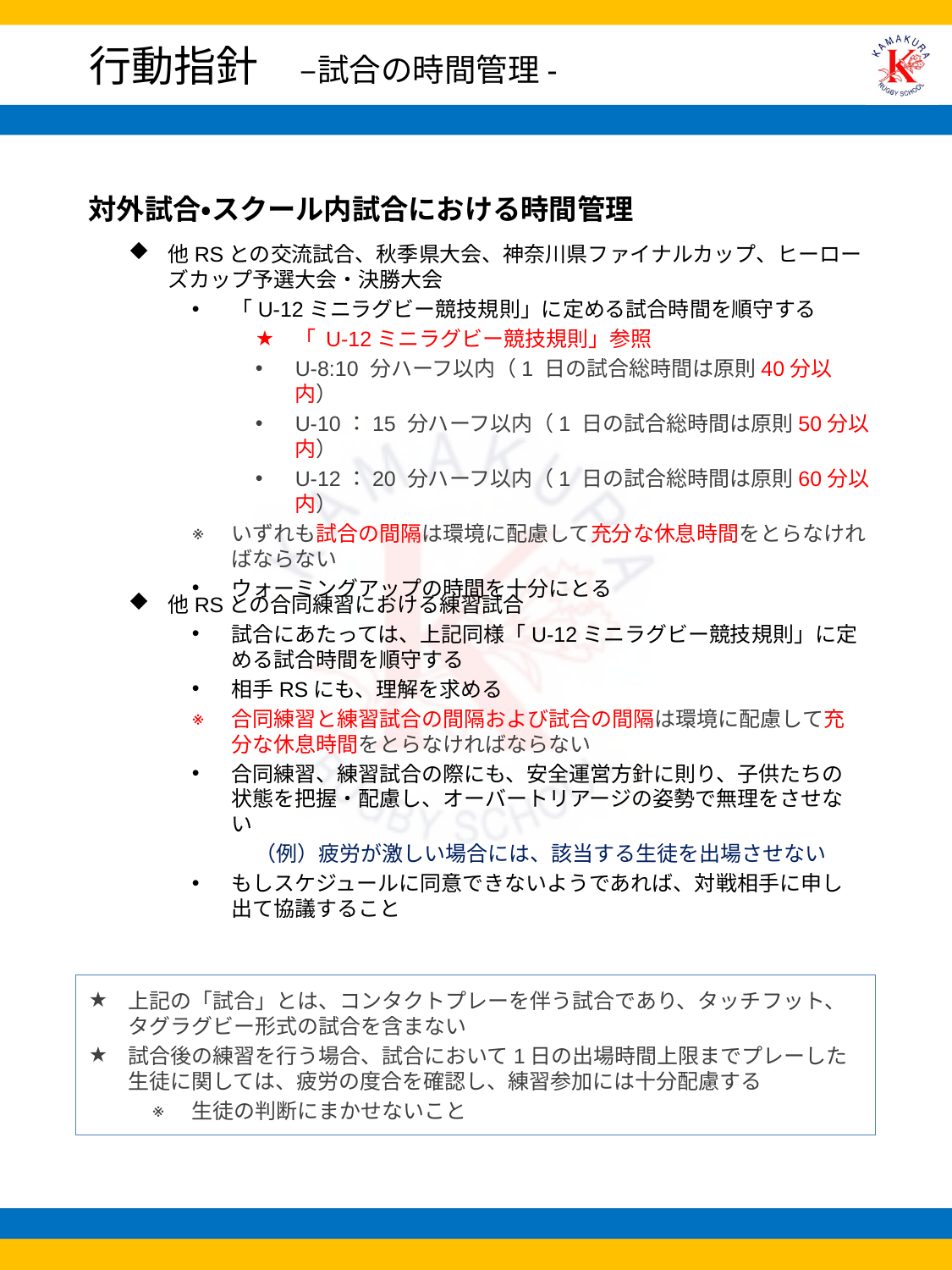

# 行動指針　–試合の時間管理-
対外試合・スクール内試合における時間管理

他RSとの交流試合、秋季県大会、神奈川県ファイナルカップ、ヒーローズカップ予選大会・決勝大会
「U-12ミニラグビー競技規則」に定める試合時間を順守する
「 U-12ミニラグビー競技規則」参照
U-8:10 分ハーフ以内（1 日の試合総時間は原則40分以内）
U-10：15 分ハーフ以内（1 日の試合総時間は原則50分以内）
U-12：20 分ハーフ以内（1 日の試合総時間は原則60分以内）
いずれも試合の間隔は環境に配慮して充分な休息時間をとらなければならない
ウォーミングアップの時間を十分にとる

他RSとの合同練習における練習試合
試合にあたっては、上記同様「U-12ミニラグビー競技規則」に定める試合時間を順守する
相手RSにも、理解を求める
合同練習と練習試合の間隔および試合の間隔は環境に配慮して充分な休息時間をとらなければならない
合同練習、練習試合の際にも、安全運営方針に則り、子供たちの状態を把握・配慮し、オーバートリアージの姿勢で無理をさせない
（例）疲労が激しい場合には、該当する生徒を出場させない
もしスケジュールに同意できないようであれば、対戦相手に申し出て協議すること
上記の「試合」とは、コンタクトプレーを伴う試合であり、タッチフット、タグラグビー形式の試合を含まない
試合後の練習を行う場合、試合において1日の出場時間上限までプレーした生徒に関しては、疲労の度合を確認し、練習参加には十分配慮する
生徒の判断にまかせないこと